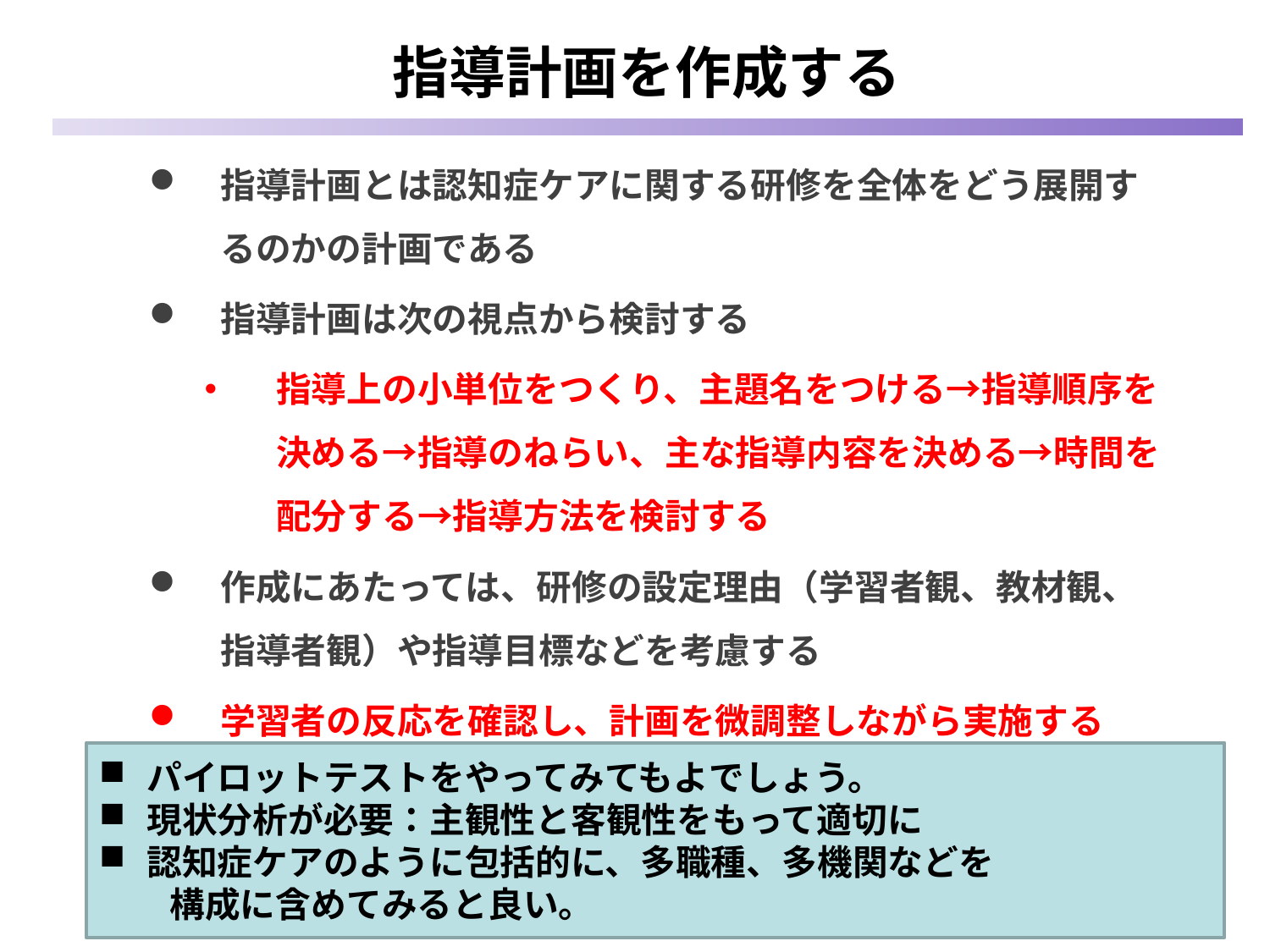

指導計画を作成する

指導計画とは認知症ケアに関する研修を全体をどう展開するのかの計画である
指導計画は次の視点から検討する
指導上の小単位をつくり、主題名をつける→指導順序を決める→指導のねらい、主な指導内容を決める→時間を配分する→指導方法を検討する
作成にあたっては、研修の設定理由（学習者観、教材観、指導者観）や指導目標などを考慮する
学習者の反応を確認し、計画を微調整しながら実施する
パイロットテストをやってみてもよでしょう。
現状分析が必要：主観性と客観性をもって適切に
認知症ケアのように包括的に、多職種、多機関などを
　　構成に含めてみると良い。